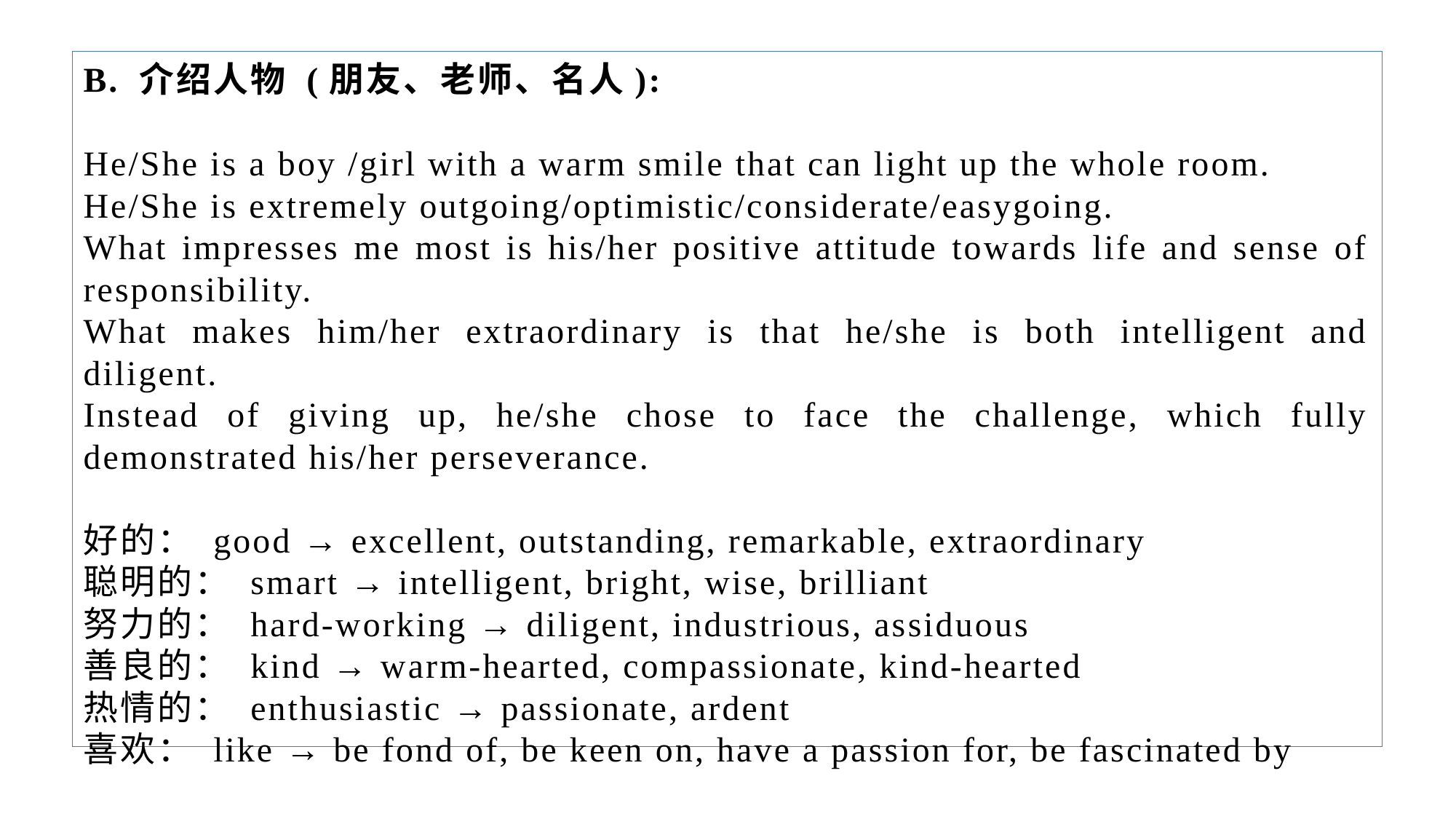

B. 介绍人物 (朋友、老师、名人):

He/She is a boy /girl with a warm smile that can light up the whole room.
He/She is extremely outgoing/optimistic/considerate/easygoing.
What impresses me most is his/her positive attitude towards life and sense of responsibility.
What makes him/her extraordinary is that he/she is both intelligent and diligent.
Instead of giving up, he/she chose to face the challenge, which fully demonstrated his/her perseverance.

好的： good → excellent, outstanding, remarkable, extraordinary
聪明的： smart → intelligent, bright, wise, brilliant
努力的： hard-working → diligent, industrious, assiduous
善良的： kind → warm-hearted, compassionate, kind-hearted
热情的： enthusiastic → passionate, ardent
喜欢： like → be fond of, be keen on, have a passion for, be fascinated by